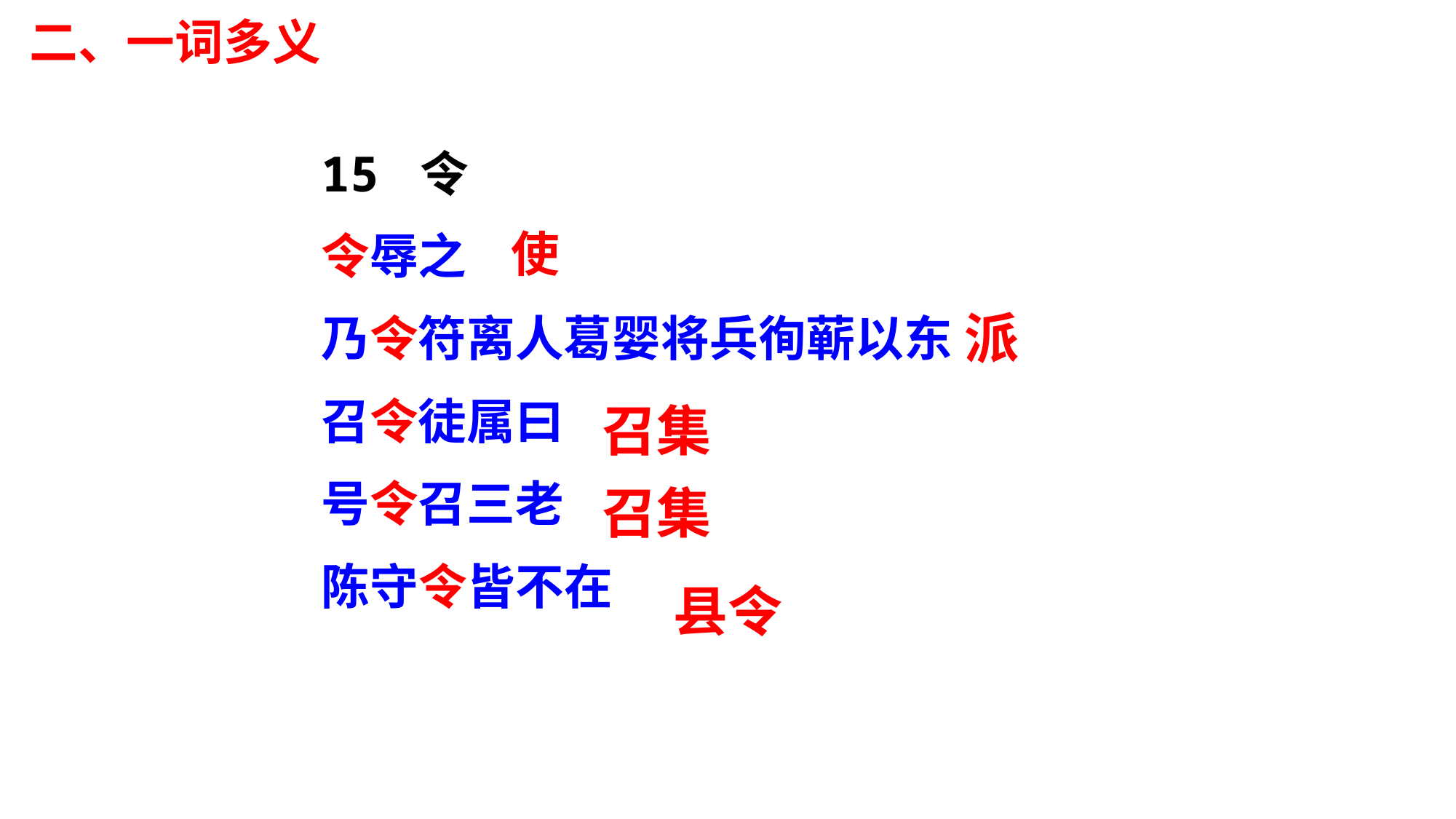

二、一词多义
15 令
令辱之
乃令符离人葛婴将兵徇蕲以东
召令徒属曰
号令召三老
陈守令皆不在
使

派
召集

召集
县令